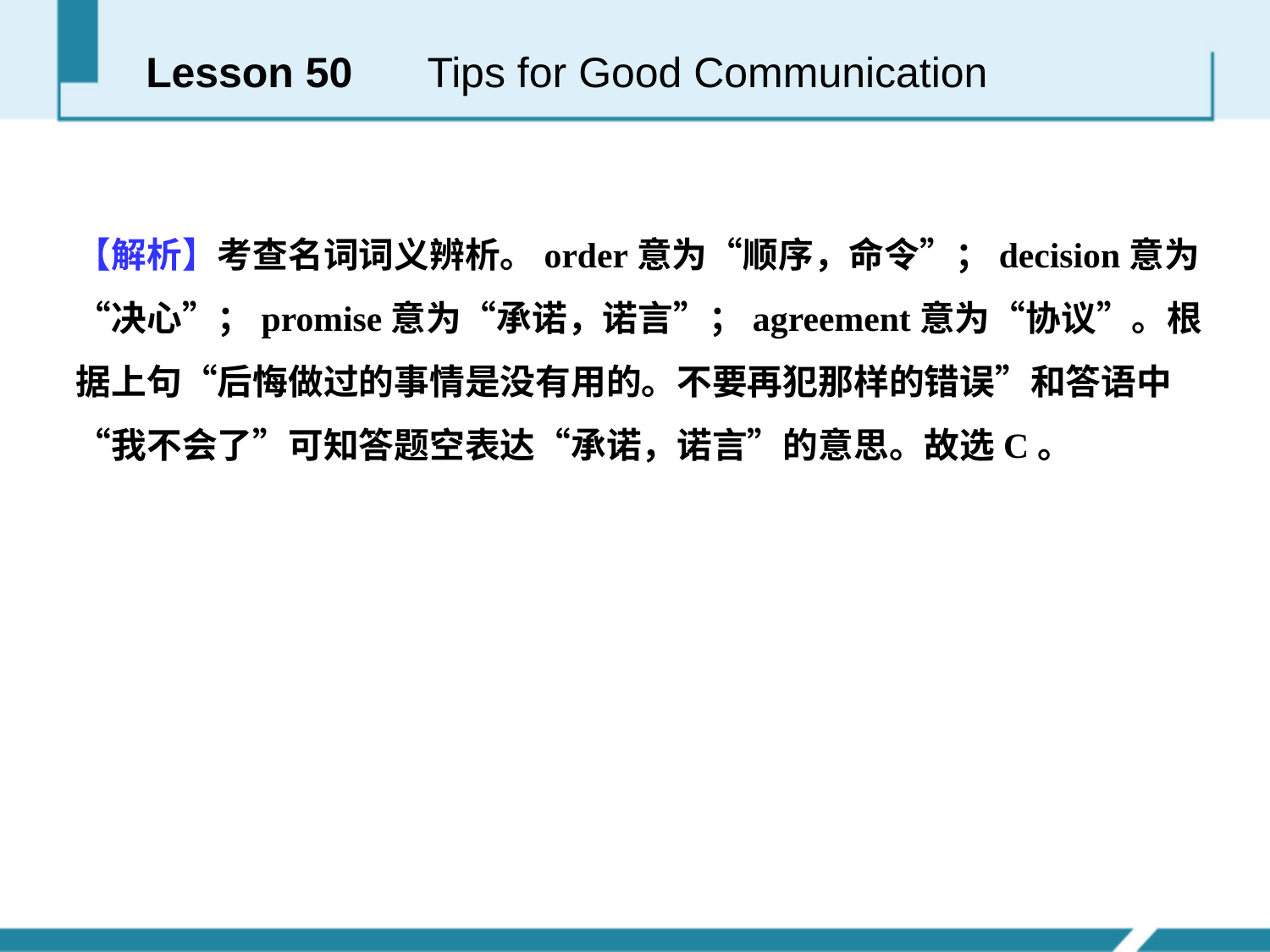

Lesson 50 　Tips for Good Communication
【解析】考查名词词义辨析。order意为“顺序，命令”；decision意为“决心”；promise意为“承诺，诺言”；agreement意为“协议”。根据上句“后悔做过的事情是没有用的。不要再犯那样的错误”和答语中“我不会了”可知答题空表达“承诺，诺言”的意思。故选C。